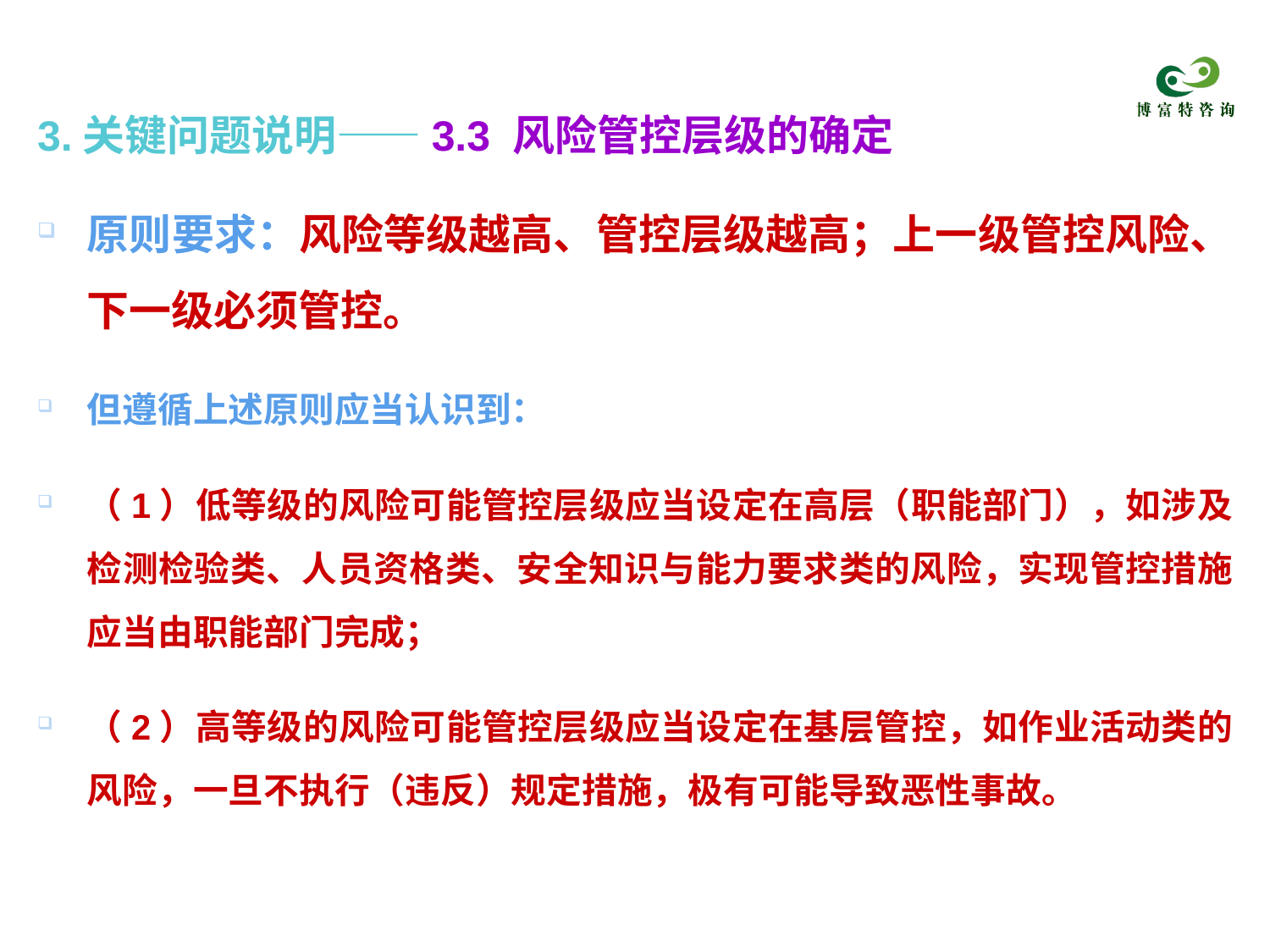

# 3.关键问题说明——3.3 风险管控层级的确定
原则要求：风险等级越高、管控层级越高；上一级管控风险、下一级必须管控。
但遵循上述原则应当认识到：
（1）低等级的风险可能管控层级应当设定在高层（职能部门），如涉及检测检验类、人员资格类、安全知识与能力要求类的风险，实现管控措施应当由职能部门完成；
（2）高等级的风险可能管控层级应当设定在基层管控，如作业活动类的风险，一旦不执行（违反）规定措施，极有可能导致恶性事故。